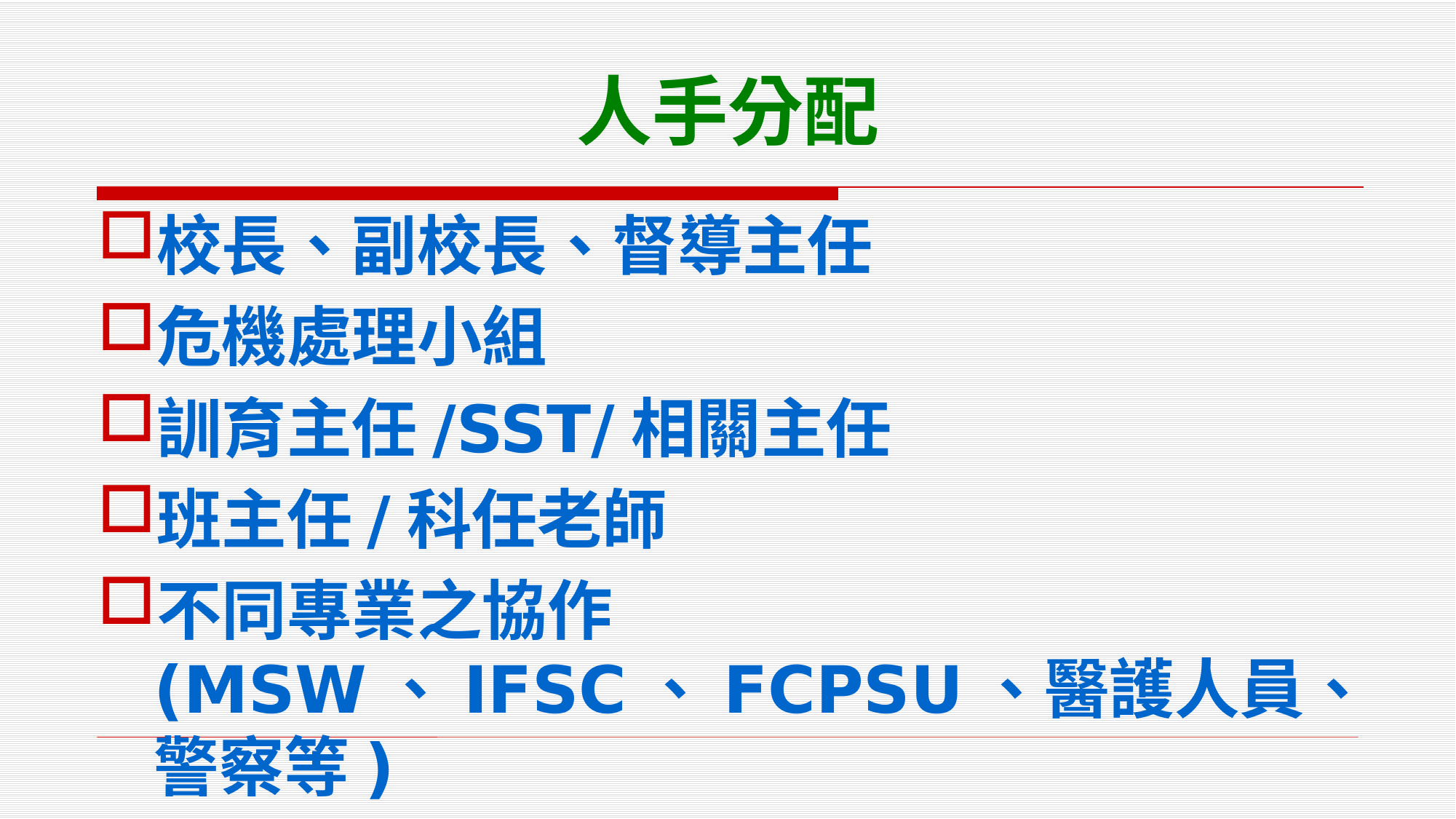

人手分配
校長、副校長、督導主任
危機處理小組
訓育主任/SST/相關主任
班主任/科任老師
不同專業之協作 (MSW、IFSC、FCPSU、醫護人員、警察等)